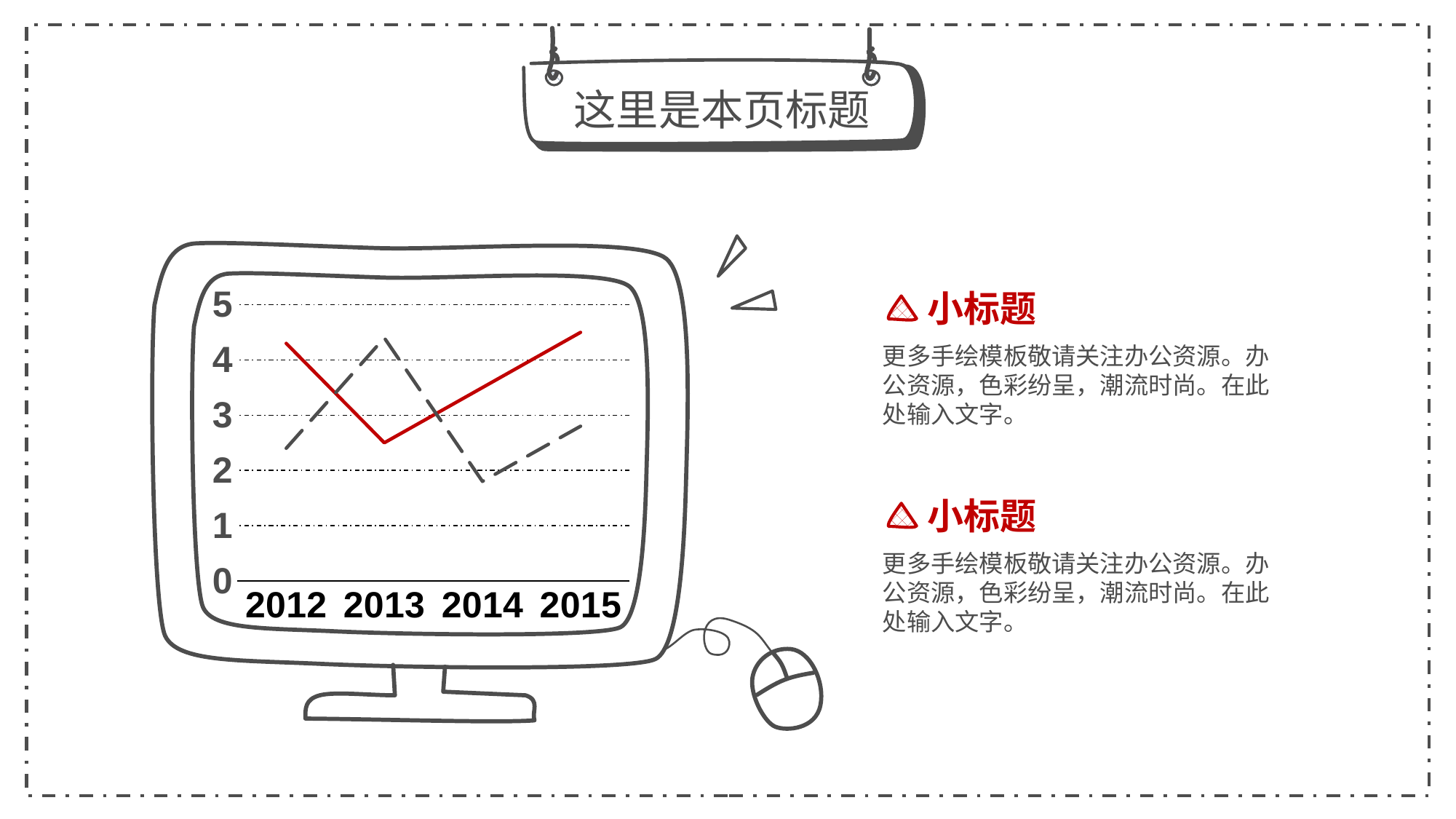

这里是本页标题

### Chart

| Category | 系列 1 | 系列 2 |
|---|---|---|
| 2012 | 4.3 | 2.4 |
| 2013 | 2.5 | 4.4 |
| 2014 | 3.5 | 1.8 |
| 2015 | 4.5 | 2.8 |
小标题

更多手绘模板敬请关注办公资源。办公资源，色彩纷呈，潮流时尚。在此处输入文字。
小标题

更多手绘模板敬请关注办公资源。办公资源，色彩纷呈，潮流时尚。在此处输入文字。